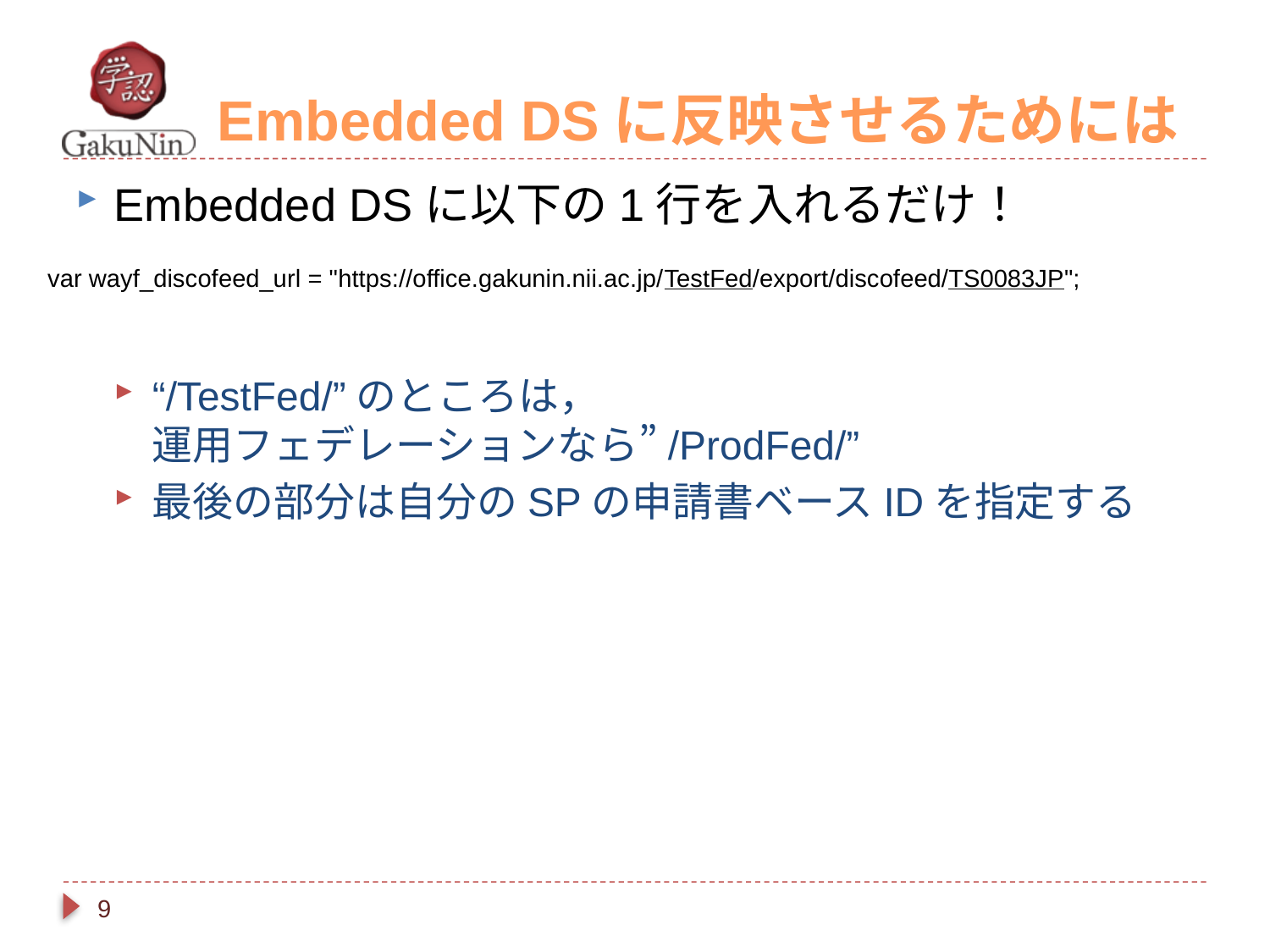

# Embedded DSに反映させるためには
Embedded DSに以下の1行を入れるだけ！

“/TestFed/”のところは，
運用フェデレーションなら”/ProdFed/”
最後の部分は自分のSPの申請書ベースIDを指定する
var wayf_discofeed_url = "https://office.gakunin.nii.ac.jp/TestFed/export/discofeed/TS0083JP";
9